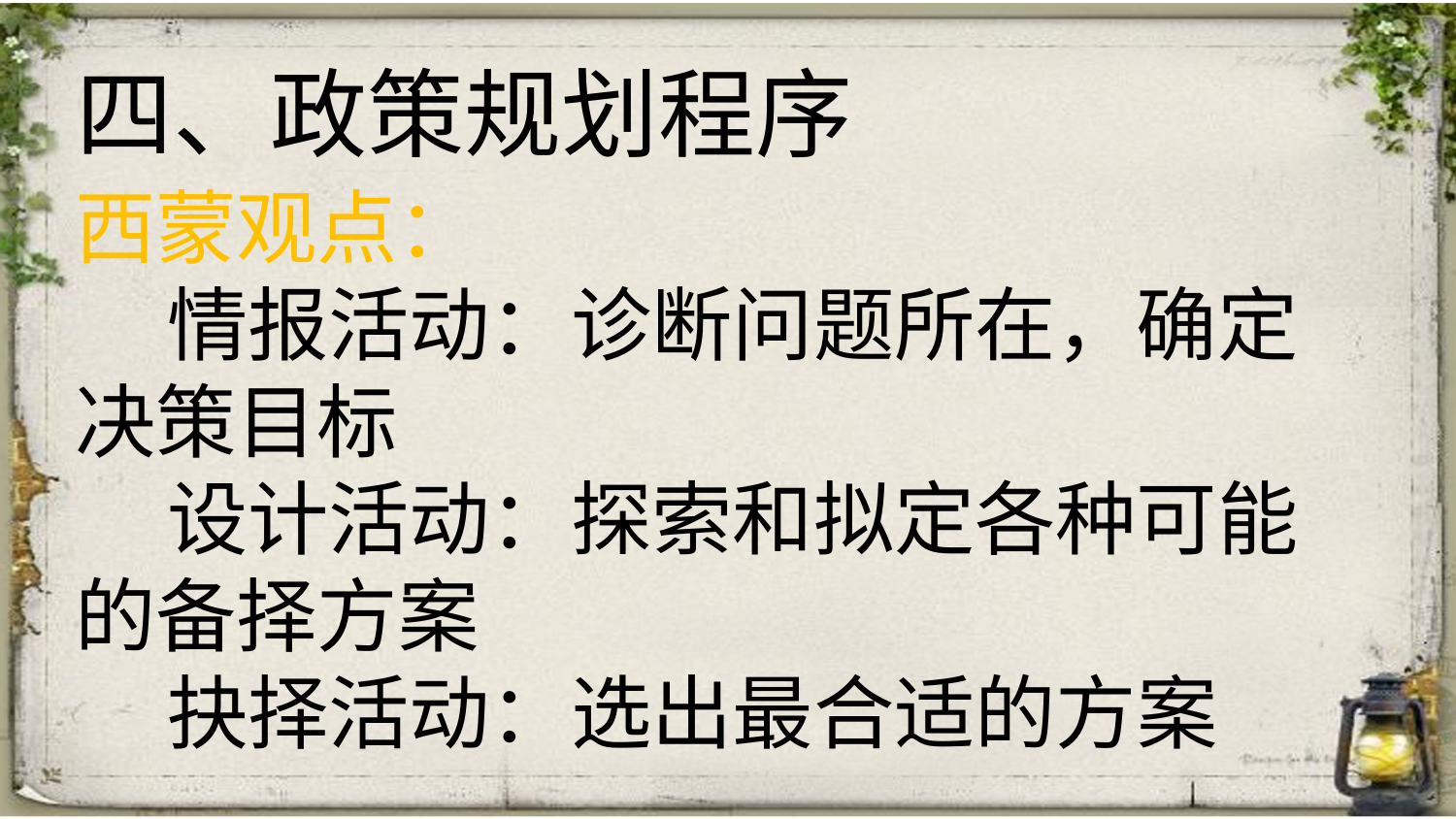

四、政策规划程序
西蒙观点：
    情报活动：诊断问题所在，确定
决策目标
    设计活动：探索和拟定各种可能
的备择方案
    抉择活动：选出最合适的方案